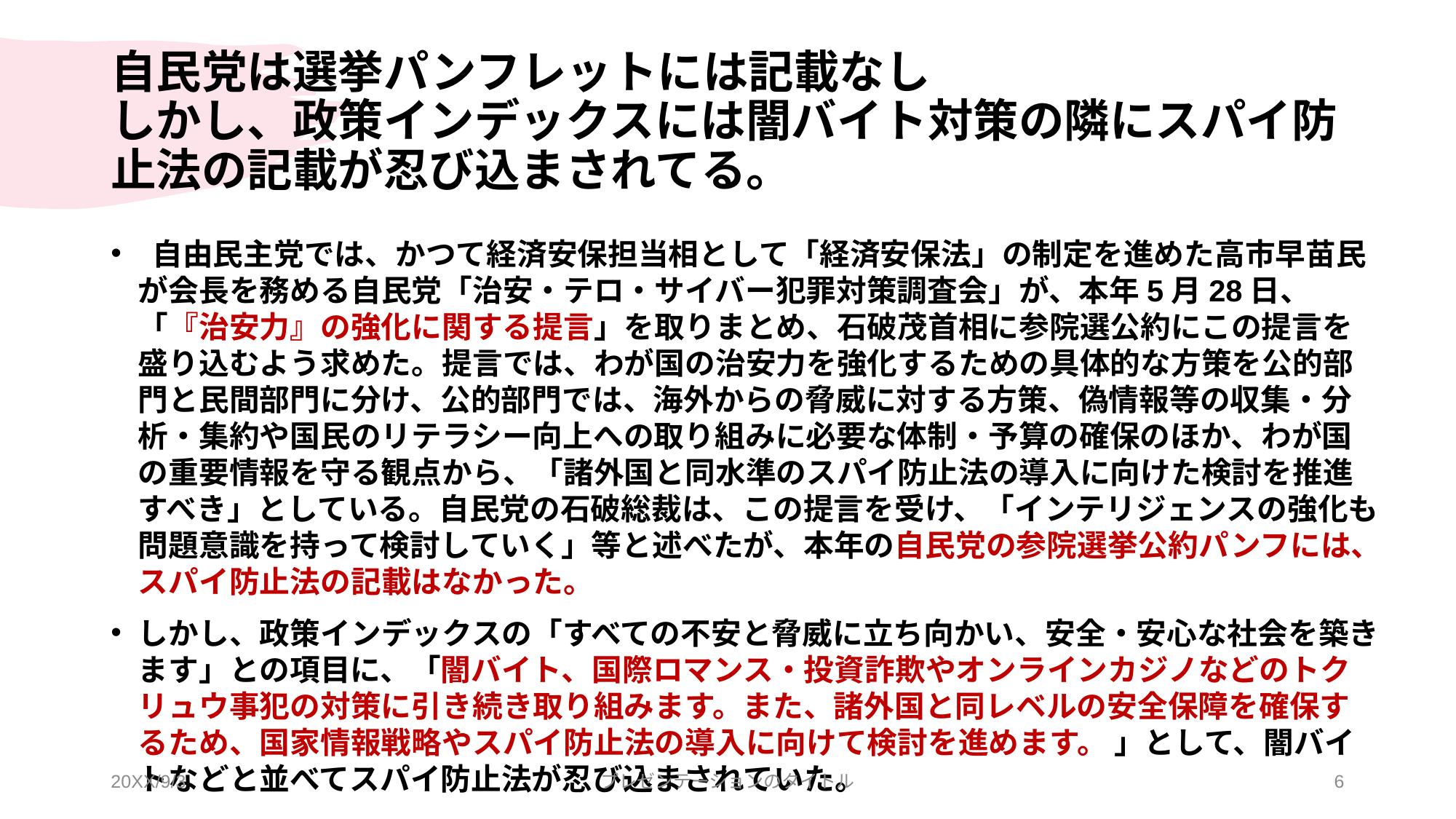

# 自民党は選挙パンフレットには記載なし しかし、政策インデックスには闇バイト対策の隣にスパイ防止法の記載が忍び込まされてる。
 自由民主党では、かつて経済安保担当相として「経済安保法」の制定を進めた高市早苗民が会長を務める自民党「治安・テロ・サイバー犯罪対策調査会」が、本年5月28日、「『治安力』の強化に関する提言」を取りまとめ、石破茂首相に参院選公約にこの提言を盛り込むよう求めた。提言では、わが国の治安力を強化するための具体的な方策を公的部門と民間部門に分け、公的部門では、海外からの脅威に対する方策、偽情報等の収集・分析・集約や国民のリテラシー向上への取り組みに必要な体制・予算の確保のほか、わが国の重要情報を守る観点から、「諸外国と同水準のスパイ防止法の導入に向けた検討を推進すべき」としている。自民党の石破総裁は、この提言を受け、「インテリジェンスの強化も問題意識を持って検討していく」等と述べたが、本年の自民党の参院選挙公約パンフには、スパイ防止法の記載はなかった。
しかし、政策インデックスの「すべての不安と脅威に立ち向かい、安全・安心な社会を築きます」との項目に、「闇バイト、国際ロマンス・投資詐欺やオンラインカジノなどのトクリュウ事犯の対策に引き続き取り組みます。また、諸外国と同レベルの安全保障を確保するため、国家情報戦略やスパイ防止法の導入に向けて検討を進めます。 」として、闇バイトなどと並べてスパイ防止法が忍び込まされていた。

20XX/9/3
プレゼンテーションのタイトル
6